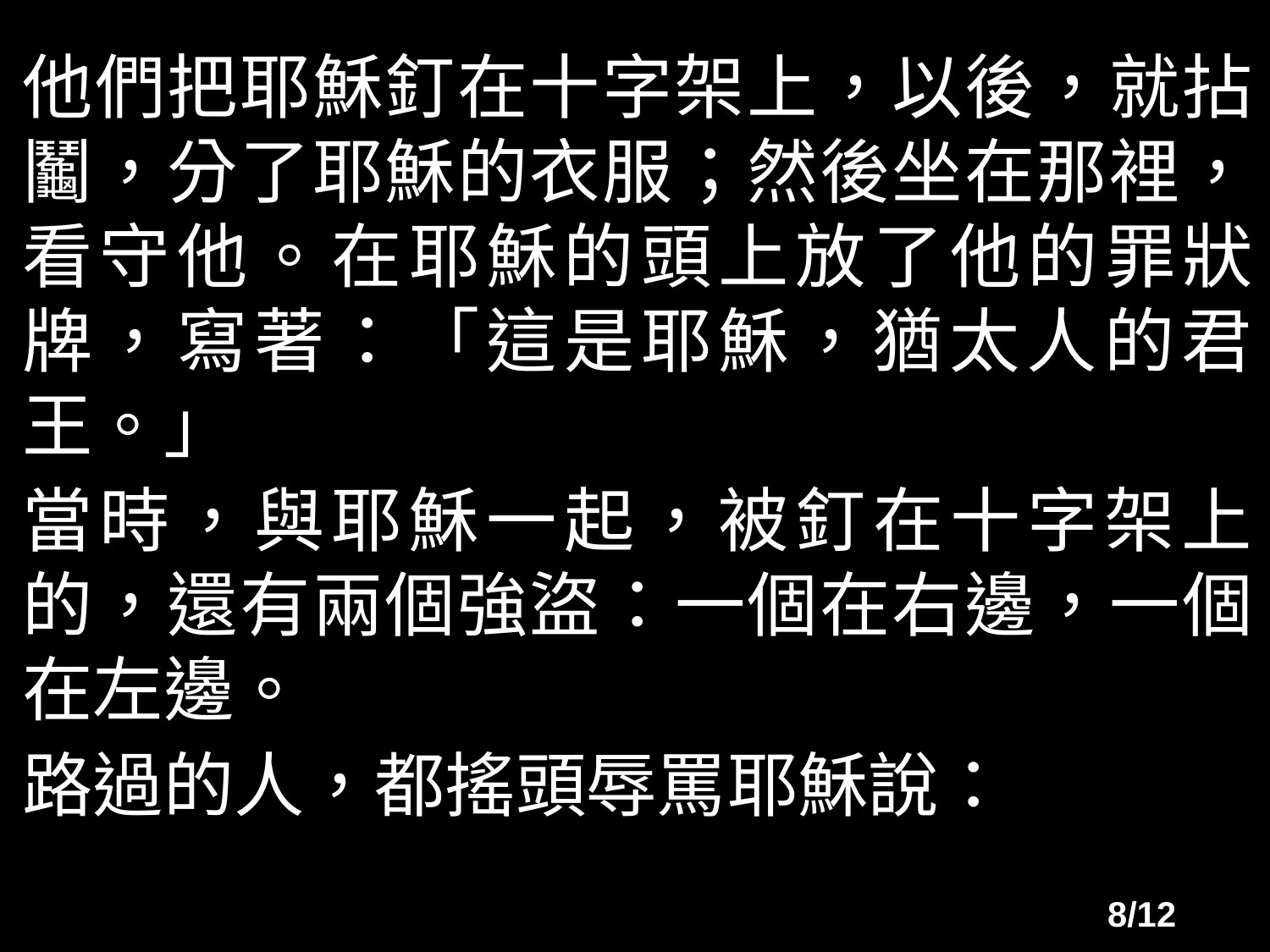

他們把耶穌釘在十字架上，以後，就拈鬮，分了耶穌的衣服；然後坐在那裡，看守他。在耶穌的頭上放了他的罪狀牌，寫著：「這是耶穌，猶太人的君王。」
當時，與耶穌一起，被釘在十字架上的，還有兩個強盜：一個在右邊，一個在左邊。
路過的人，都搖頭辱罵耶穌說：
8/12